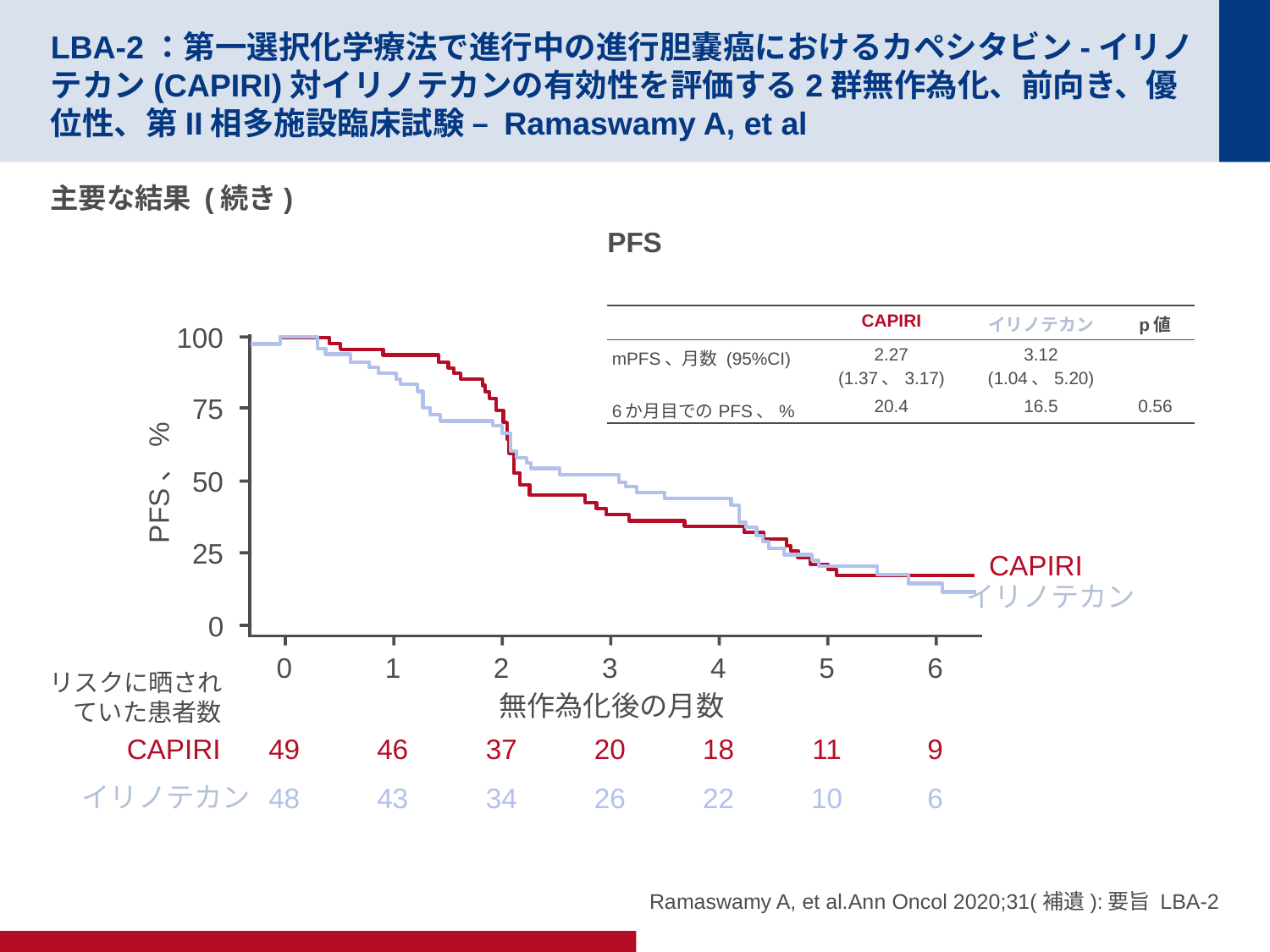

# LBA-2：第一選択化学療法で進行中の進行胆嚢癌におけるカペシタビン-イリノテカン(CAPIRI)対イリノテカンの有効性を評価する2群無作為化、前向き、優位性、第II相多施設臨床試験 – Ramaswamy A, et al
主要な結果 (続き)

PFS
|  | CAPIRI | イリノテカン | p値 |
| --- | --- | --- | --- |
| mPFS、月数 (95%CI) | 2.27 (1.37、3.17) | 3.12 (1.04、5.20) |  |
| 6か月目でのPFS、% | 20.4 | 16.5 | 0.56 |
100

75

50
PFS、%

25

0

0
1
2
3
4
5
6
リスクに晒されていた患者数
無作為化後の月数
CAPIRI
49
46
37
20
18
11
9
イリノテカン
48
43
34
26
22
10
6

CAPIRI
イリノテカン
Ramaswamy A, et al.Ann Oncol 2020;31(補遺):要旨 LBA-2